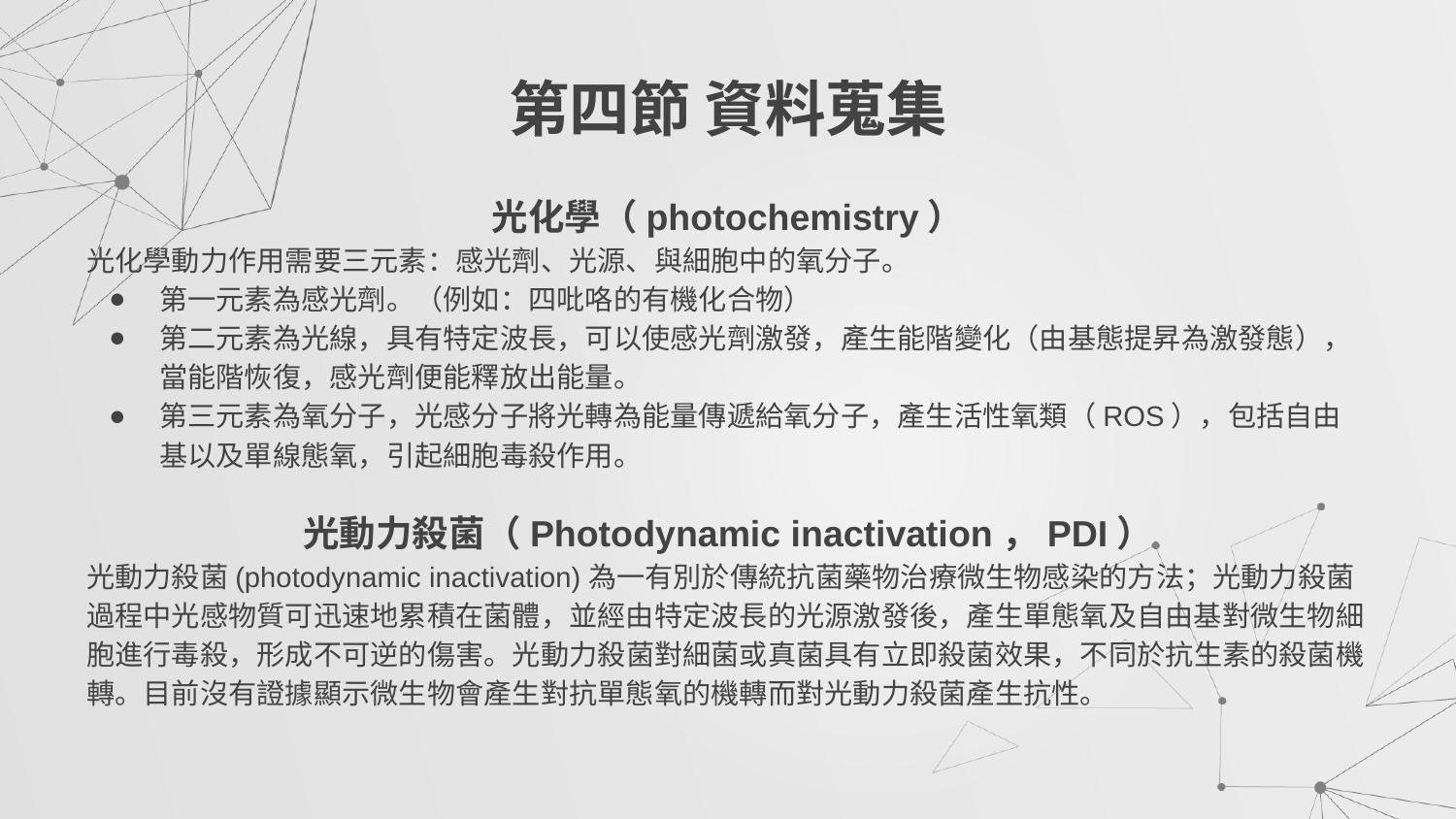

# 第四節 資料蒐集

光化學（photochemistry）
光化學動力作用需要三元素：感光劑、光源、與細胞中的氧分子。
第一元素為感光劑。（例如：四吡咯的有機化合物）
第二元素為光線，具有特定波長，可以使感光劑激發，產生能階變化（由基態提昇為激發態），當能階恢復，感光劑便能釋放出能量。
第三元素為氧分子，光感分子將光轉為能量傳遞給氧分子，產生活性氧類（ROS），包括自由基以及單線態氧，引起細胞毒殺作用。

光動力殺菌（Photodynamic inactivation，PDI）
光動力殺菌(photodynamic inactivation)為一有別於傳統抗菌藥物治療微生物感染的方法；光動力殺菌過程中光感物質可迅速地累積在菌體，並經由特定波長的光源激發後，產生單態氧及自由基對微生物細胞進行毒殺，形成不可逆的傷害。光動力殺菌對細菌或真菌具有立即殺菌效果，不同於抗生素的殺菌機轉。目前沒有證據顯示微生物會產生對抗單態氧的機轉而對光動力殺菌產生抗性。